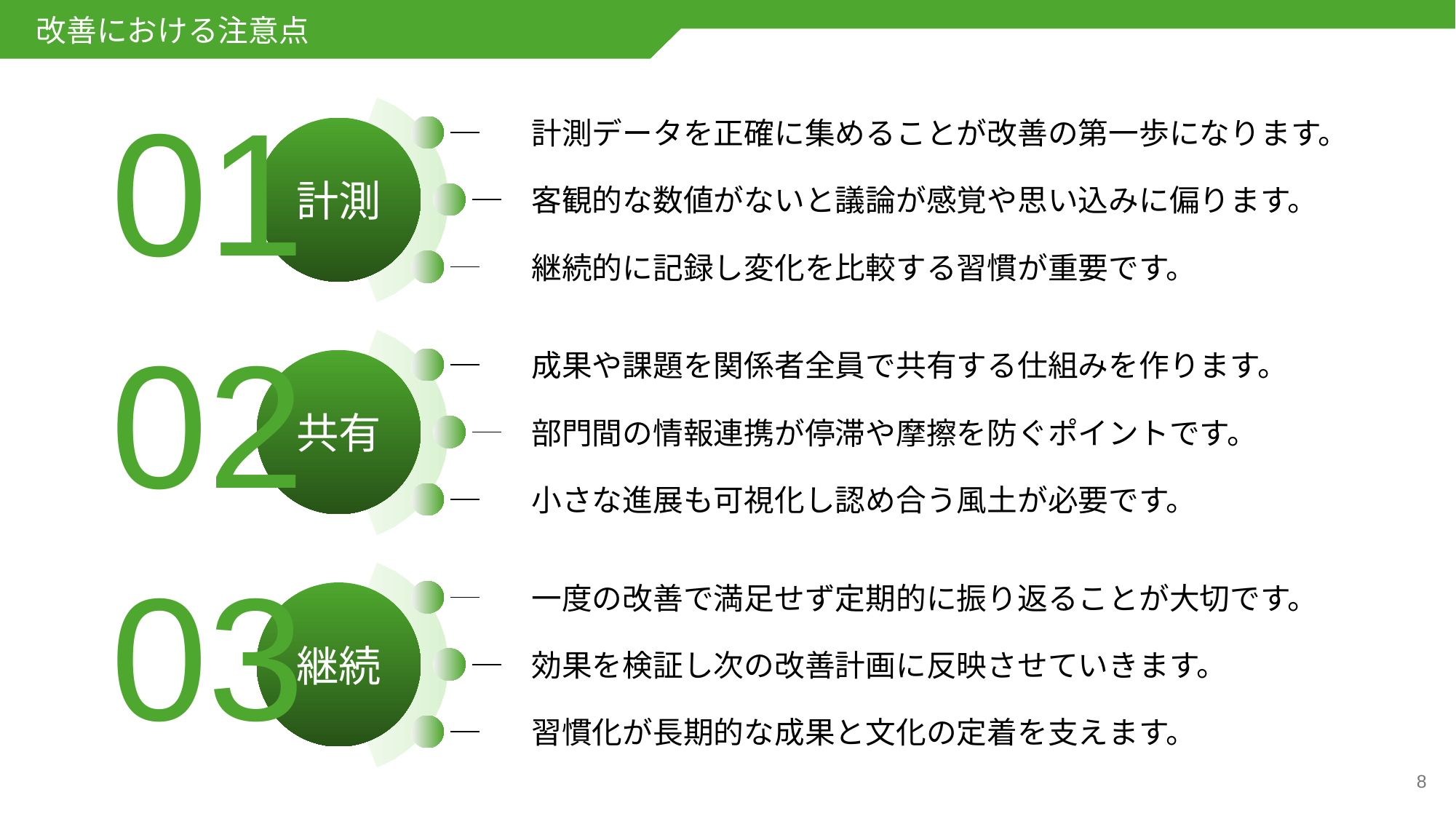

改善における注意点

01
計測データを正確に集めることが改善の第一歩になります。

計測
客観的な数値がないと議論が感覚や思い込みに偏ります。

継続的に記録し変化を比較する習慣が重要です。

02
成果や課題を関係者全員で共有する仕組みを作ります。

共有
部門間の情報連携が停滞や摩擦を防ぐポイントです。

小さな進展も可視化し認め合う風土が必要です。

03
一度の改善で満足せず定期的に振り返ることが大切です。

継続
効果を検証し次の改善計画に反映させていきます。

習慣化が長期的な成果と文化の定着を支えます。

8